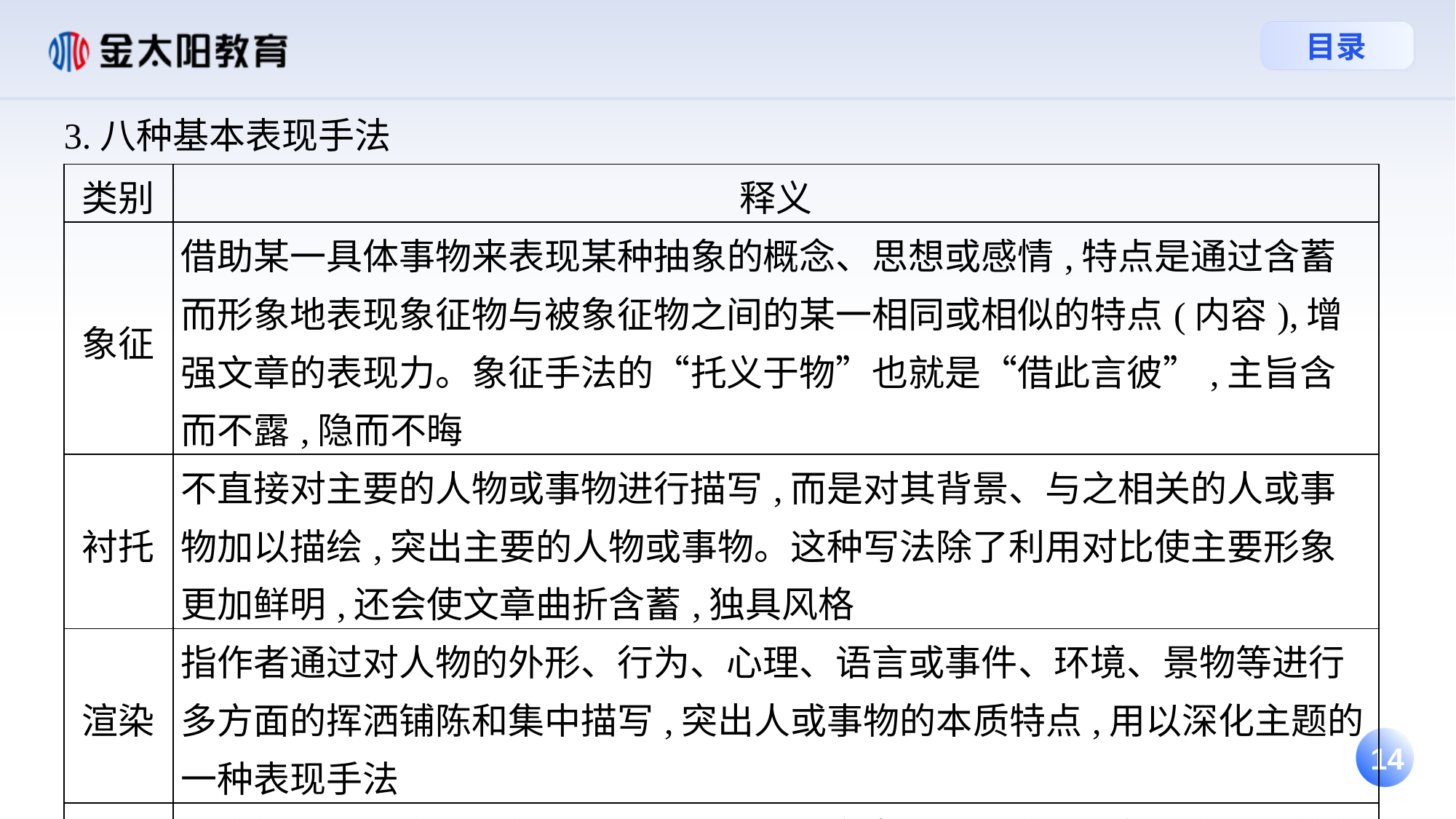

3.八种基本表现手法
| 类别 | 释义 |
| --- | --- |
| 象征 | 借助某一具体事物来表现某种抽象的概念、思想或感情,特点是通过含蓄而形象地表现象征物与被象征物之间的某一相同或相似的特点(内容),增强文章的表现力。象征手法的“托义于物”也就是“借此言彼”,主旨含而不露,隐而不晦 |
| 衬托 | 不直接对主要的人物或事物进行描写,而是对其背景、与之相关的人或事物加以描绘,突出主要的人物或事物。这种写法除了利用对比使主要形象更加鲜明,还会使文章曲折含蓄,独具风格 |
| 渲染 | 指作者通过对人物的外形、行为、心理、语言或事件、环境、景物等进行多方面的挥洒铺陈和集中描写,突出人或事物的本质特点,用以深化主题的一种表现手法 |
| 抑扬 | 有先抑后扬和先扬后抑两种,其作用是使文章曲折有波澜,突出喜欢、赞美或批判、讽刺的感情 |